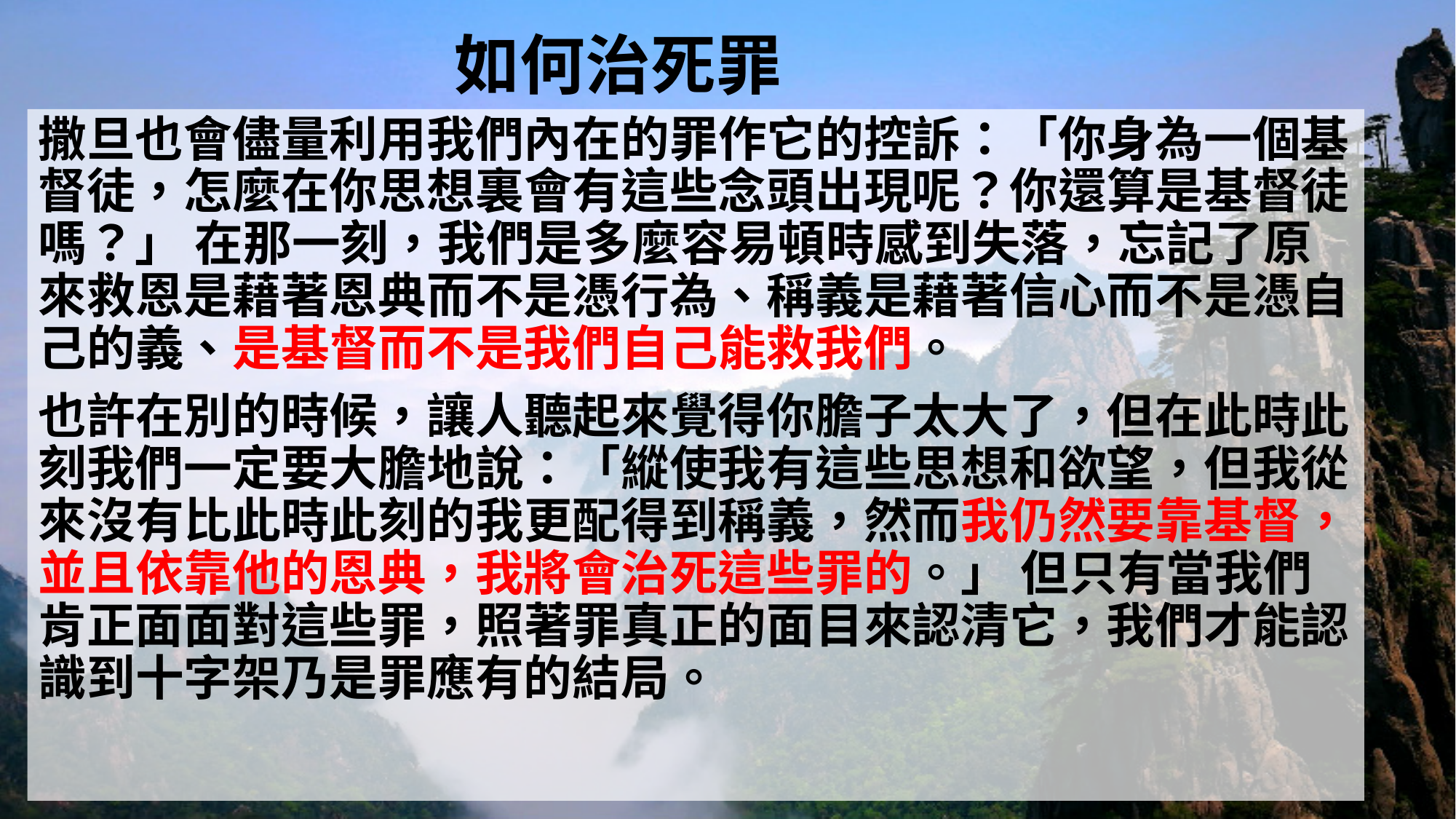

# 如何治死罪
撒旦也會儘量利用我們內在的罪作它的控訴：「你身為一個基督徒，怎麼在你思想裏會有這些念頭出現呢？你還算是基督徒嗎？」 在那一刻，我們是多麼容易頓時感到失落，忘記了原來救恩是藉著恩典而不是憑行為、稱義是藉著信心而不是憑自己的義、是基督而不是我們自己能救我們。
也許在別的時候，讓人聽起來覺得你膽子太大了，但在此時此刻我們一定要大膽地說：「縱使我有這些思想和欲望，但我從來沒有比此時此刻的我更配得到稱義，然而我仍然要靠基督，並且依靠他的恩典，我將會治死這些罪的。」 但只有當我們肯正面面對這些罪，照著罪真正的面目來認清它，我們才能認識到十字架乃是罪應有的結局。